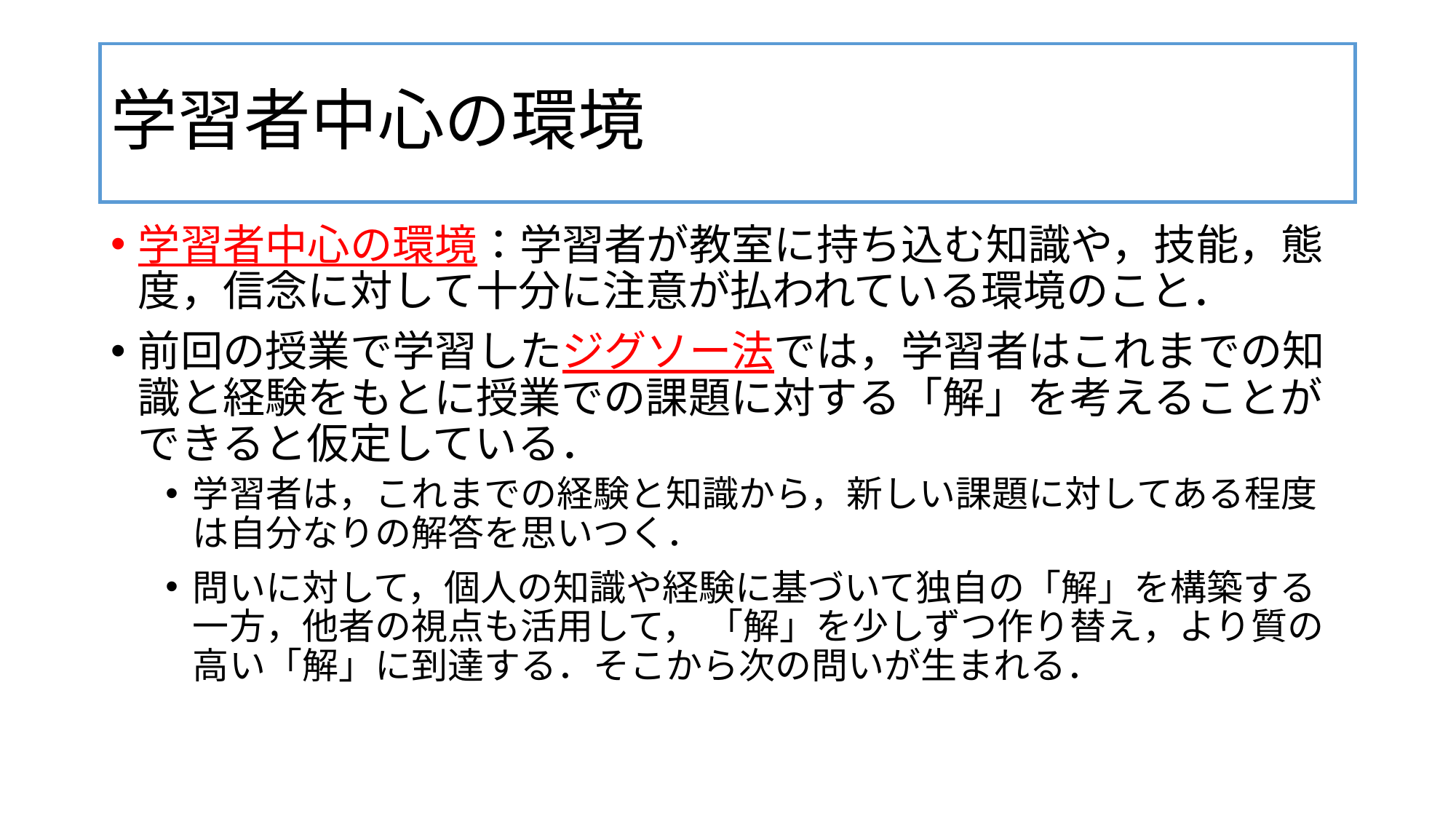

# 学習者中心の環境
学習者中心の環境：学習者が教室に持ち込む知識や，技能，態度，信念に対して十分に注意が払われている環境のこと．
前回の授業で学習したジグソー法では，学習者はこれまでの知識と経験をもとに授業での課題に対する「解」を考えることができると仮定している．
学習者は，これまでの経験と知識から，新しい課題に対してある程度は自分なりの解答を思いつく．
問いに対して，個人の知識や経験に基づいて独自の「解」を構築する一方，他者の視点も活用して， 「解」を少しずつ作り替え，より質の高い「解」に到達する．そこから次の問いが生まれる．